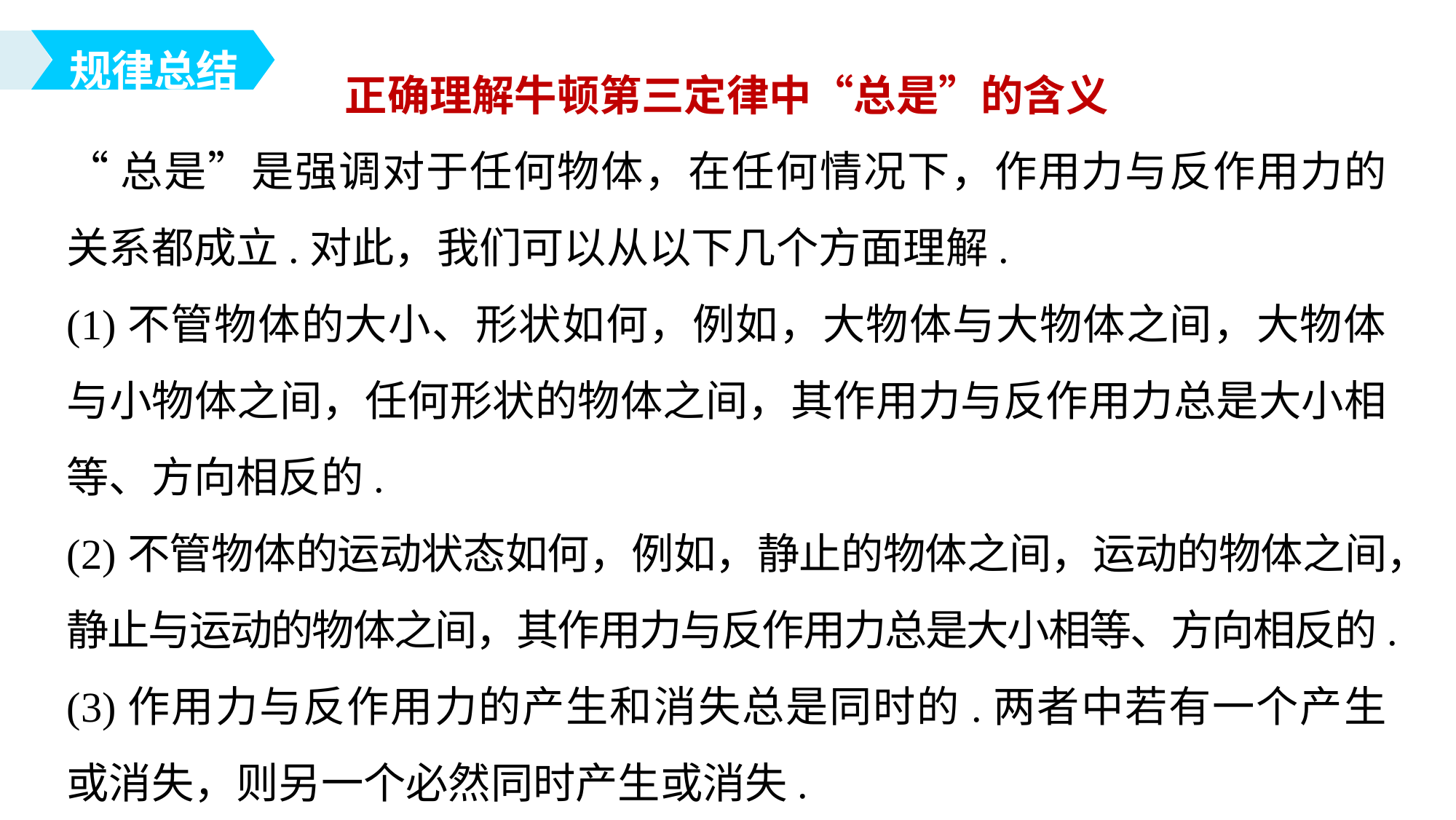

规律总结

正确理解牛顿第三定律中“总是”的含义
“总是”是强调对于任何物体，在任何情况下，作用力与反作用力的关系都成立.对此，我们可以从以下几个方面理解.
(1)不管物体的大小、形状如何，例如，大物体与大物体之间，大物体与小物体之间，任何形状的物体之间，其作用力与反作用力总是大小相等、方向相反的.
(2)不管物体的运动状态如何，例如，静止的物体之间，运动的物体之间，静止与运动的物体之间，其作用力与反作用力总是大小相等、方向相反的.
(3)作用力与反作用力的产生和消失总是同时的.两者中若有一个产生或消失，则另一个必然同时产生或消失.